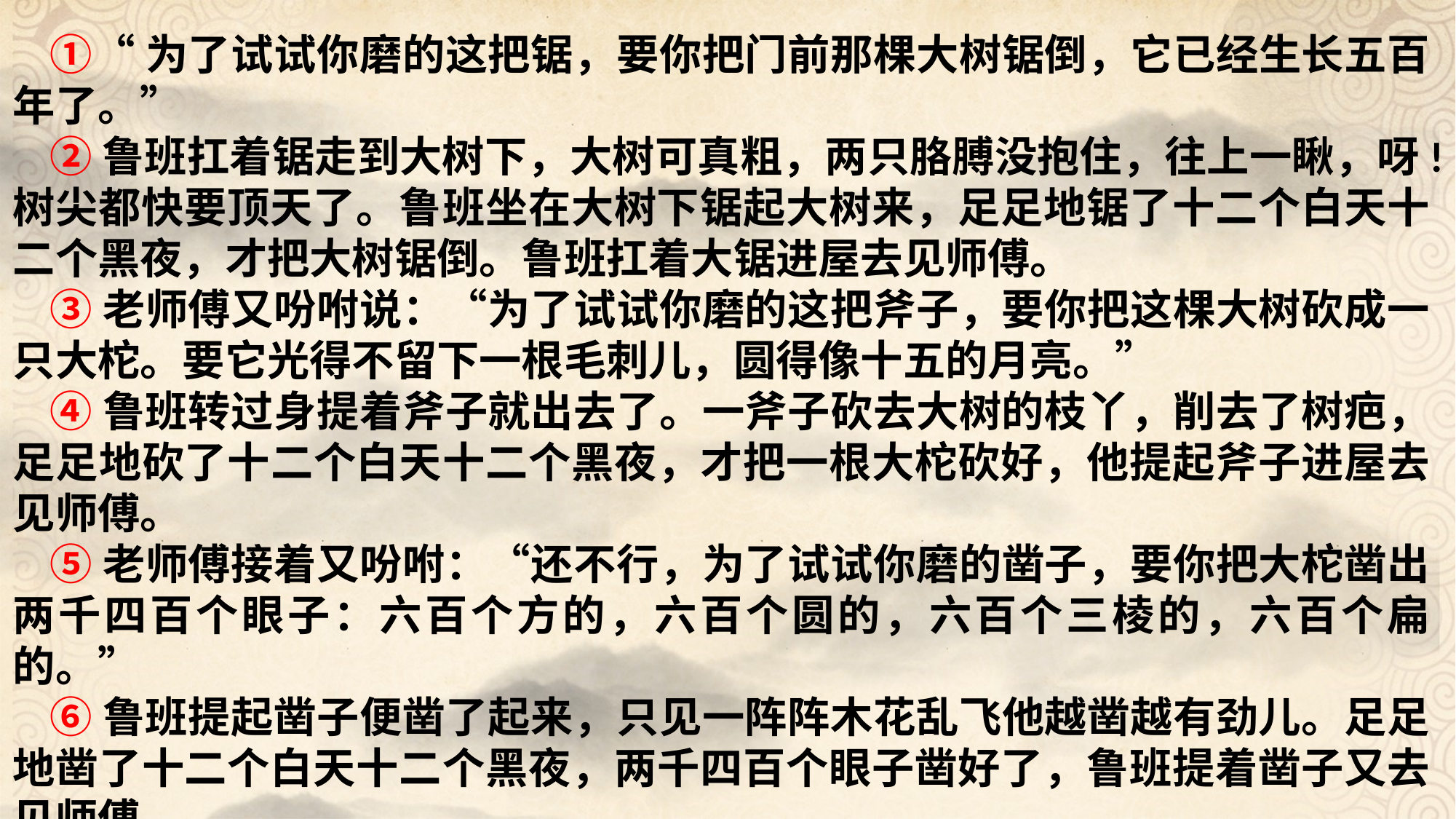

①“为了试试你磨的这把锯，要你把门前那棵大树锯倒，它已经生长五百年了。”
②鲁班扛着锯走到大树下，大树可真粗，两只胳膊没抱住，往上一瞅，呀!树尖都快要顶天了。鲁班坐在大树下锯起大树来，足足地锯了十二个白天十二个黑夜，才把大树锯倒。鲁班扛着大锯进屋去见师傅。
③老师傅又吩咐说：“为了试试你磨的这把斧子，要你把这棵大树砍成一只大柁。要它光得不留下一根毛刺儿，圆得像十五的月亮。”
④鲁班转过身提着斧子就出去了。一斧子砍去大树的枝丫，削去了树疤，足足地砍了十二个白天十二个黑夜，才把一根大柁砍好，他提起斧子进屋去见师傅。
⑤老师傅接着又吩咐：“还不行，为了试试你磨的凿子，要你把大柁凿出两千四百个眼子：六百个方的，六百个圆的，六百个三棱的，六百个扁的。”
⑥鲁班提起凿子便凿了起来，只见一阵阵木花乱飞他越凿越有劲儿。足足地凿了十二个白天十二个黑夜，两千四百个眼子凿好了，鲁班提着凿子又去见师傅。